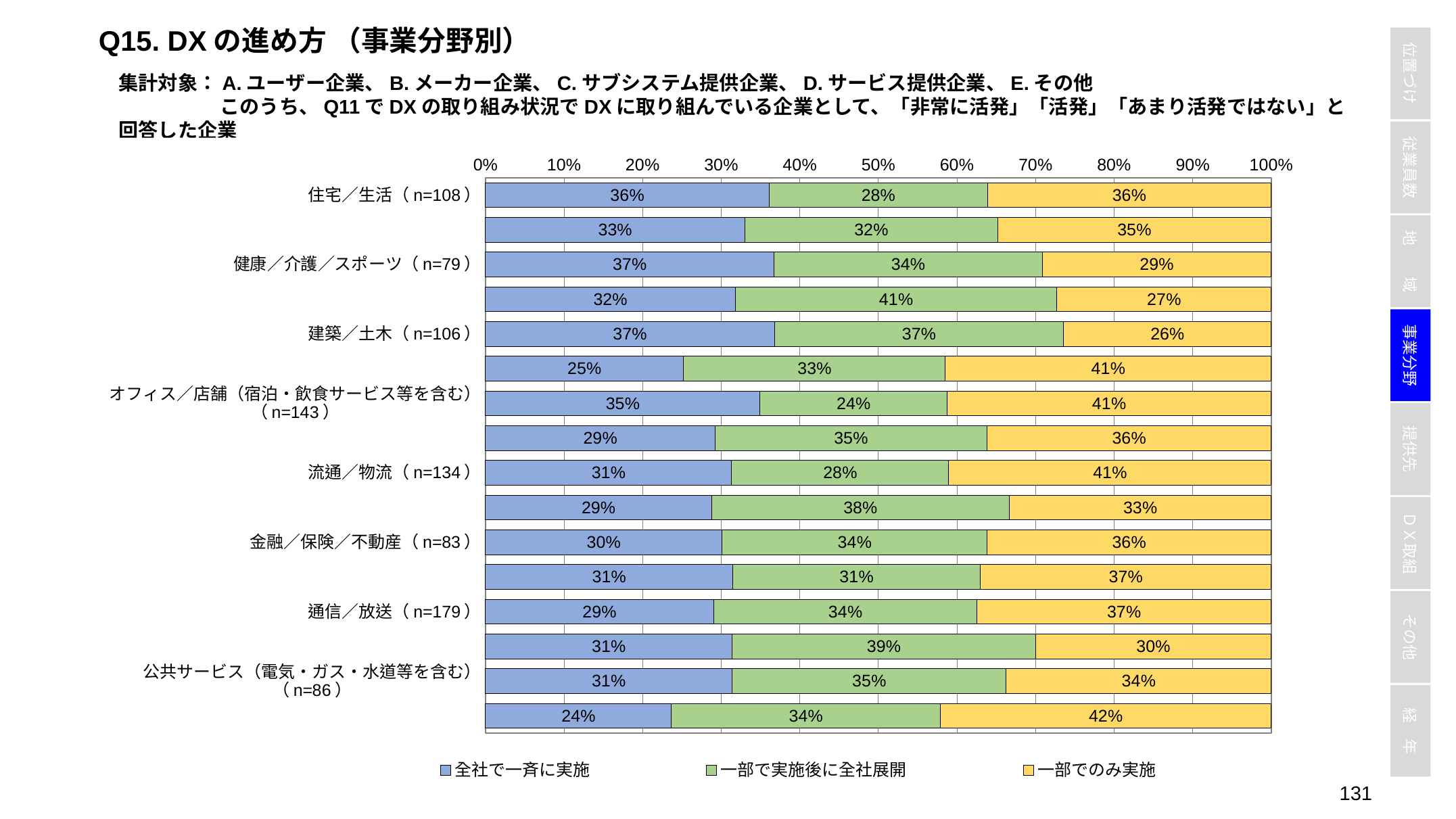

Q15. DXの進め方 （事業分野別）
集計対象：A.ユーザー企業、B.メーカー企業、C.サブシステム提供企業、D.サービス提供企業、E.その他
	このうち、Q11でDXの取り組み状況でDXに取り組んでいる企業として、「非常に活発」「活発」「あまり活発ではない」と回答した企業

### Chart

| Category | 全社で一斉に実施 | 一部で実施後に全社展開 | 一部でのみ実施 |
|---|---|---|---|
| 住宅／生活（n=108） | 0.3611111111111111 | 0.2777777777777778 | 0.3611111111111111 |
| 病院／医療（n=112） | 0.33035714285714285 | 0.32142857142857145 | 0.3482142857142857 |
| 健康／介護／スポーツ（n=79） | 0.3670886075949367 | 0.34177215189873417 | 0.2911392405063291 |
| 農林水産（n=66） | 0.3181818181818182 | 0.4090909090909091 | 0.2727272727272727 |
| 建築／土木（n=106） | 0.36792452830188677 | 0.36792452830188677 | 0.2641509433962264 |
| 工場／プラント（製造業・食品加工を含む）（n=357） | 0.25210084033613445 | 0.3333333333333333 | 0.41456582633053224 |
| オフィス／店舗（宿泊・飲食サービス等を含む）（n=143） | 0.34965034965034963 | 0.23776223776223776 | 0.4125874125874126 |
| 移動／交通（n=130） | 0.2923076923076923 | 0.34615384615384615 | 0.36153846153846153 |
| 流通／物流（n=134） | 0.31343283582089554 | 0.27611940298507465 | 0.41044776119402987 |
| 防犯／防災（n=66） | 0.2878787878787879 | 0.3787878787878788 | 0.3333333333333333 |
| 金融／保険／不動産（n=83） | 0.30120481927710846 | 0.3373493975903614 | 0.3614457831325301 |
| 印刷／製版（n=54） | 0.3148148148148148 | 0.3148148148148148 | 0.37037037037037035 |
| 通信／放送（n=179） | 0.2905027932960894 | 0.33519553072625696 | 0.3743016759776536 |
| 教育／研究（専門・技術サービス等を含む）（n=70） | 0.3142857142857143 | 0.38571428571428573 | 0.3 |
| 公共サービス（電気・ガス・水道等を含む）（n=86） | 0.313953488372093 | 0.3488372093023256 | 0.3372093023255814 |
| その他（n=76） | 0.23684210526315788 | 0.34210526315789475 | 0.42105263157894735 |
131